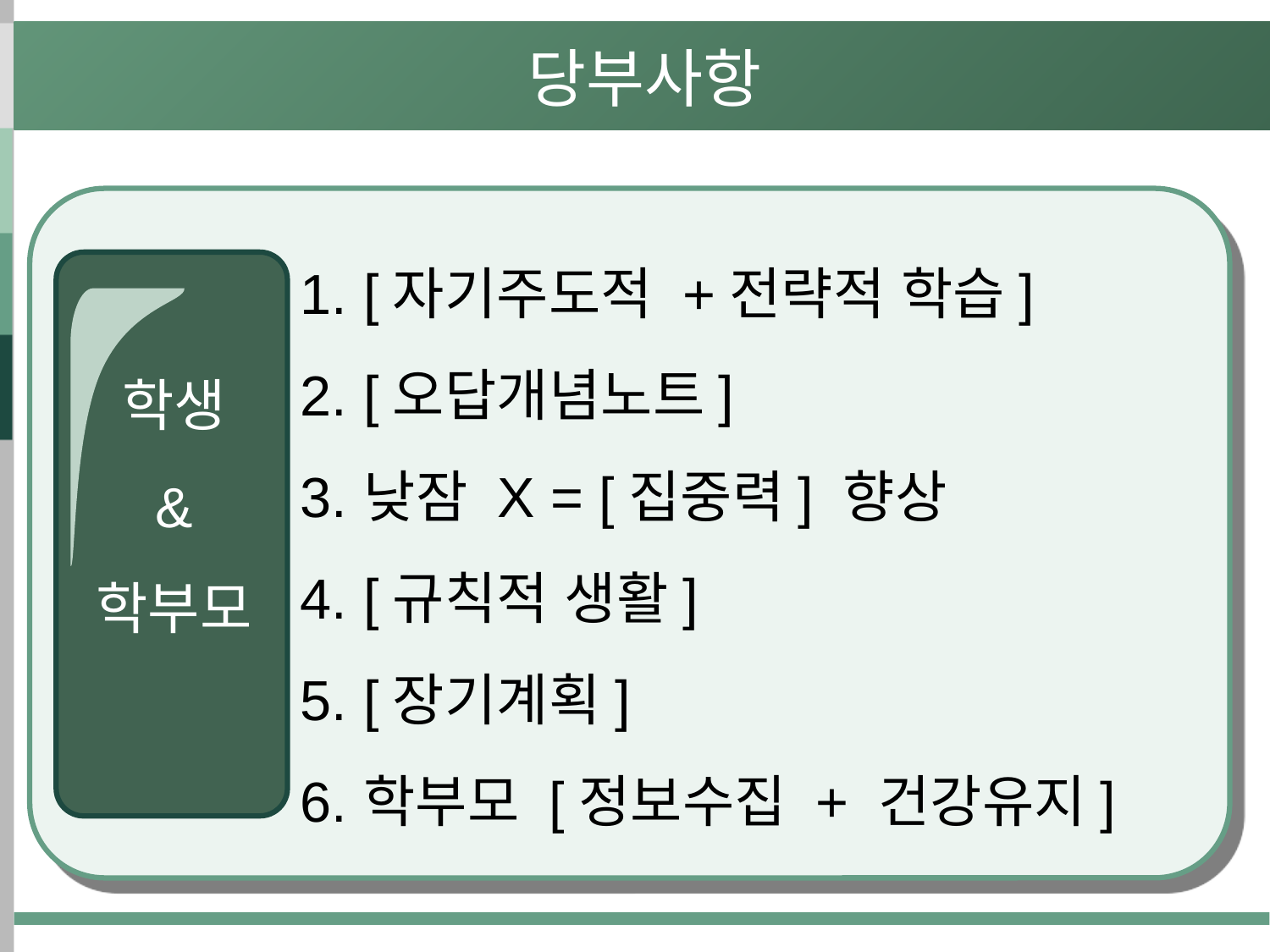

당부사항

학생
&
학부모
[자기주도적 +전략적 학습]
[오답개념노트]
낮잠 X = [집중력] 향상
[규칙적 생활]
[장기계획]
학부모 [정보수집 + 건강유지]